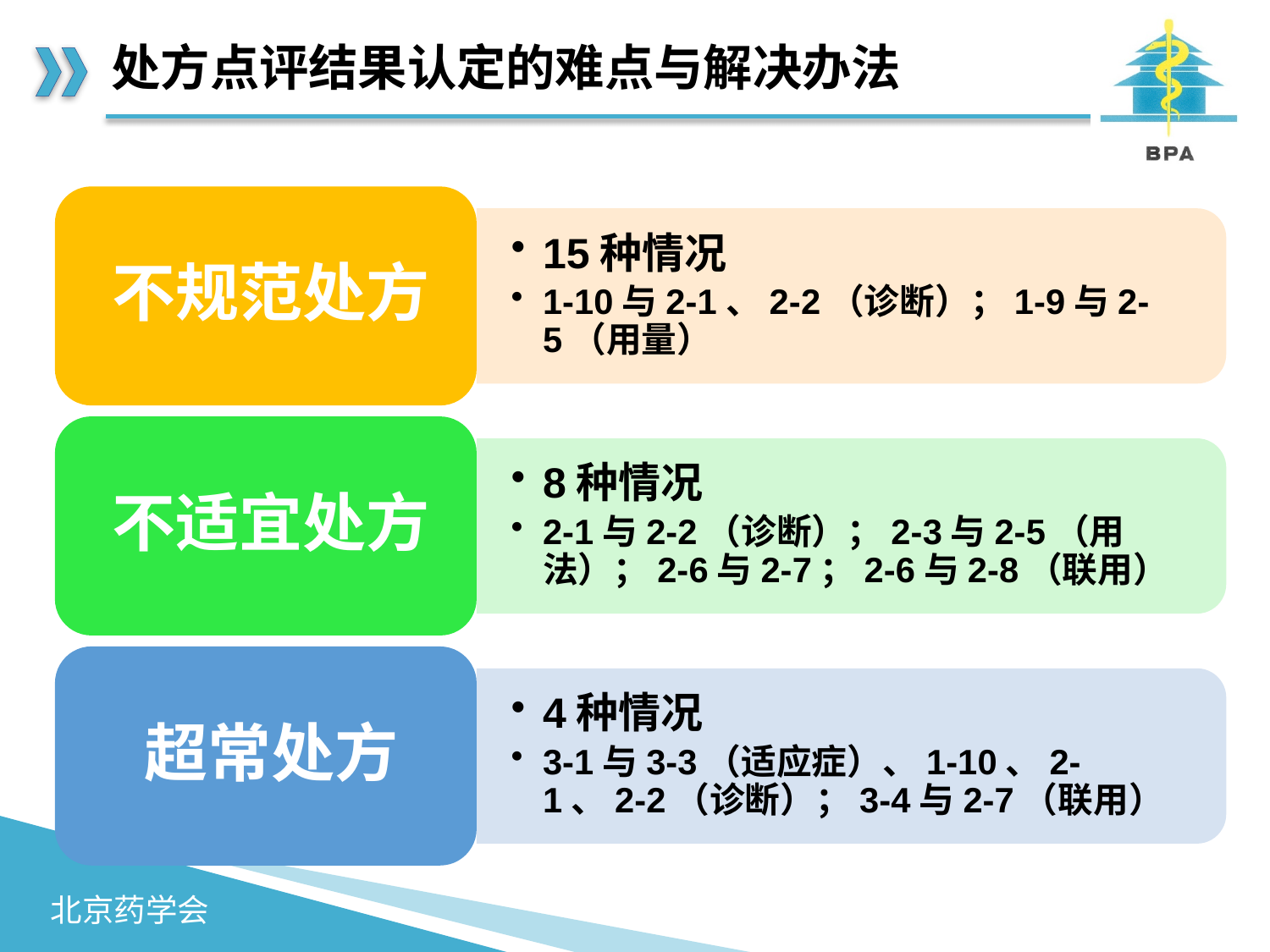

# 处方点评结果认定的难点与解决办法
15种情况
1-10与2-1、2-2（诊断）；1-9与2-5（用量）
不规范处方
8种情况
2-1与2-2（诊断）；2-3与2-5（用法）；2-6与2-7；2-6与2-8（联用）
不适宜处方
4种情况
3-1与3-3（适应症）、1-10、2-1、2-2（诊断）；3-4与2-7（联用）
超常处方